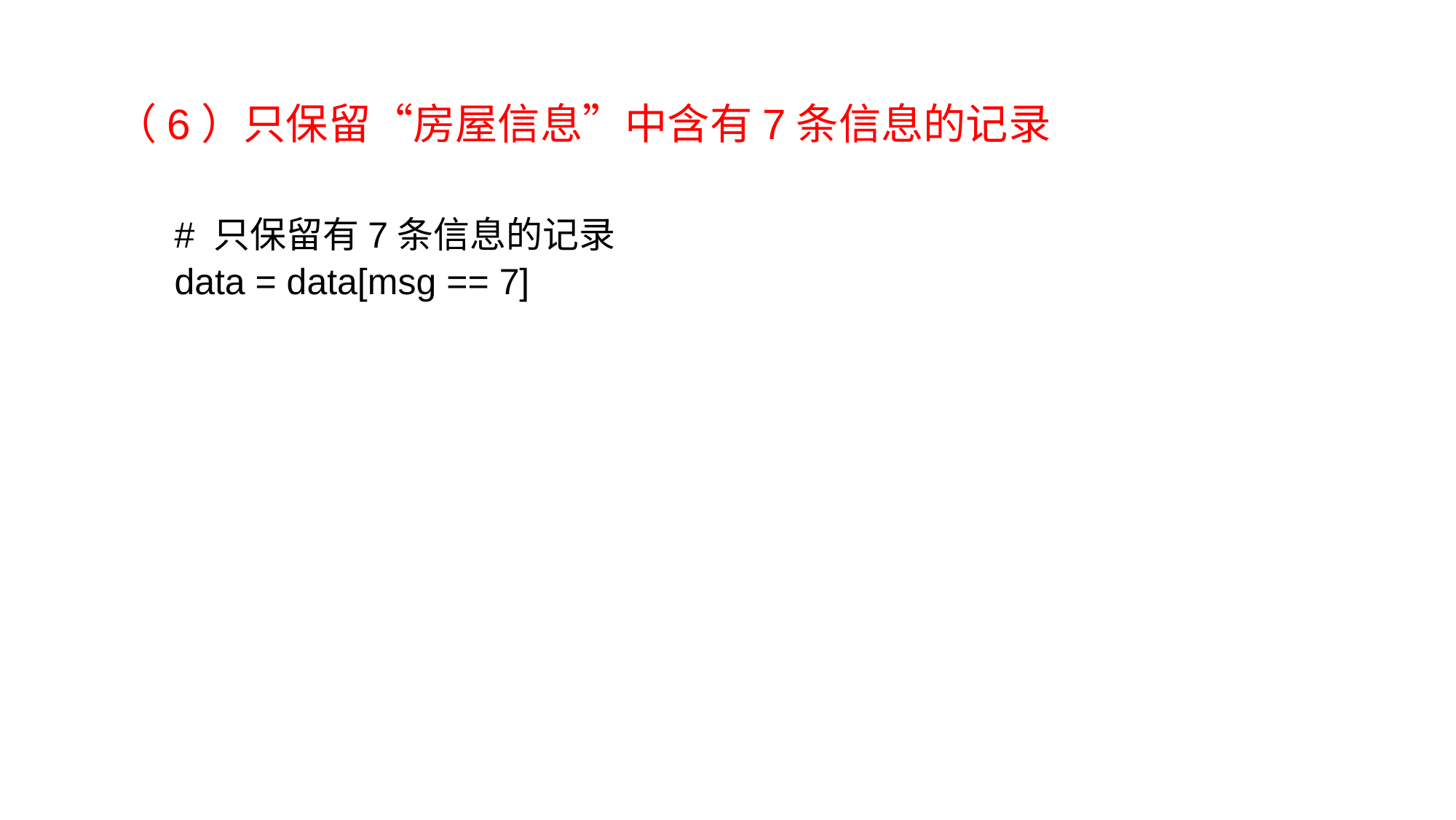

（6）只保留“房屋信息”中含有7条信息的记录
# 只保留有7条信息的记录
data = data[msg == 7]
TEXT  add here
TEXT  add here
TEXT  add here